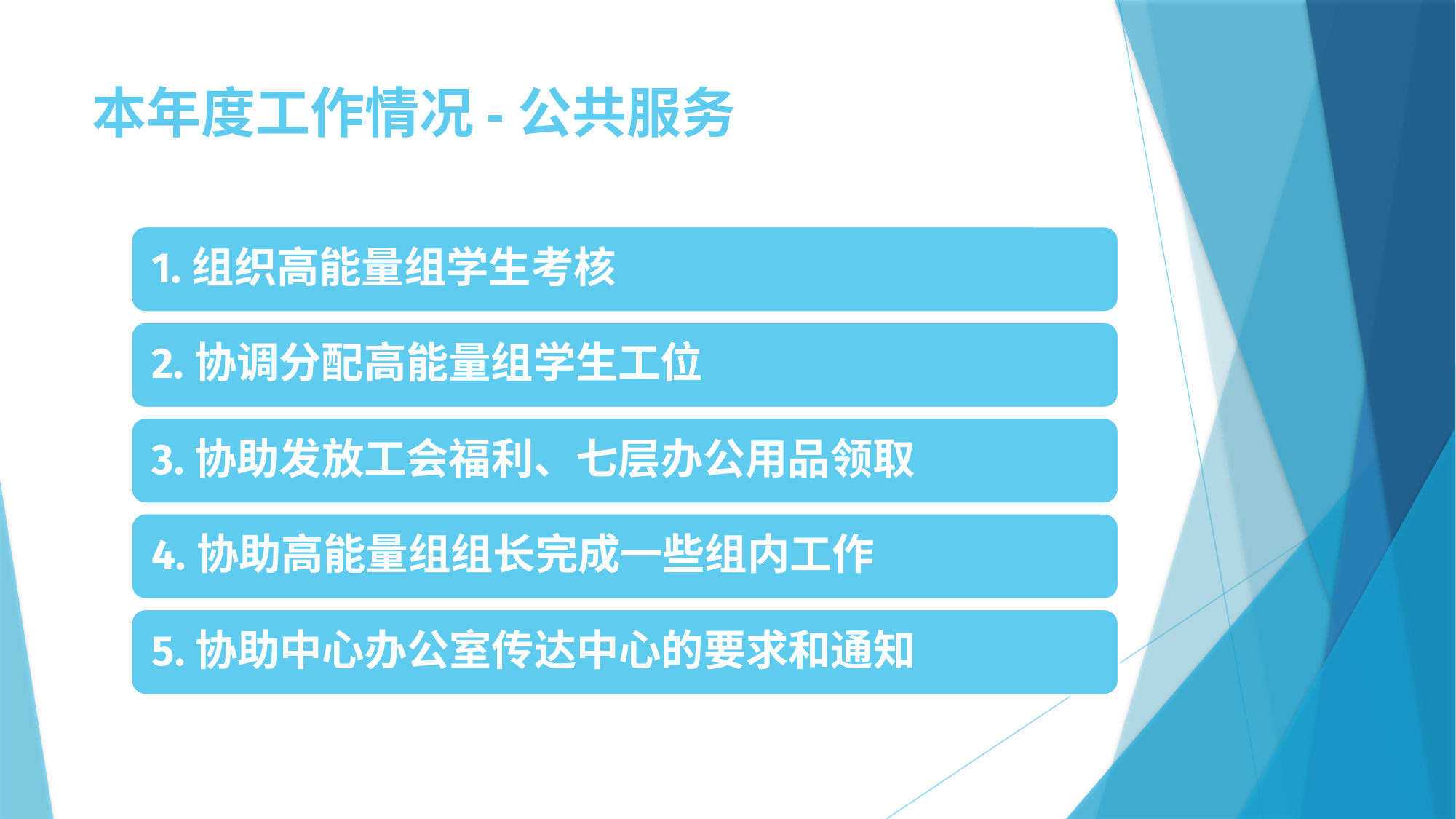

# 本年度工作情况-公共服务
1.组织高能量组学生考核
2.协调分配高能量组学生工位
3.协助发放工会福利、七层办公用品领取
4.协助高能量组组长完成一些组内工作
5.协助中心办公室传达中心的要求和通知